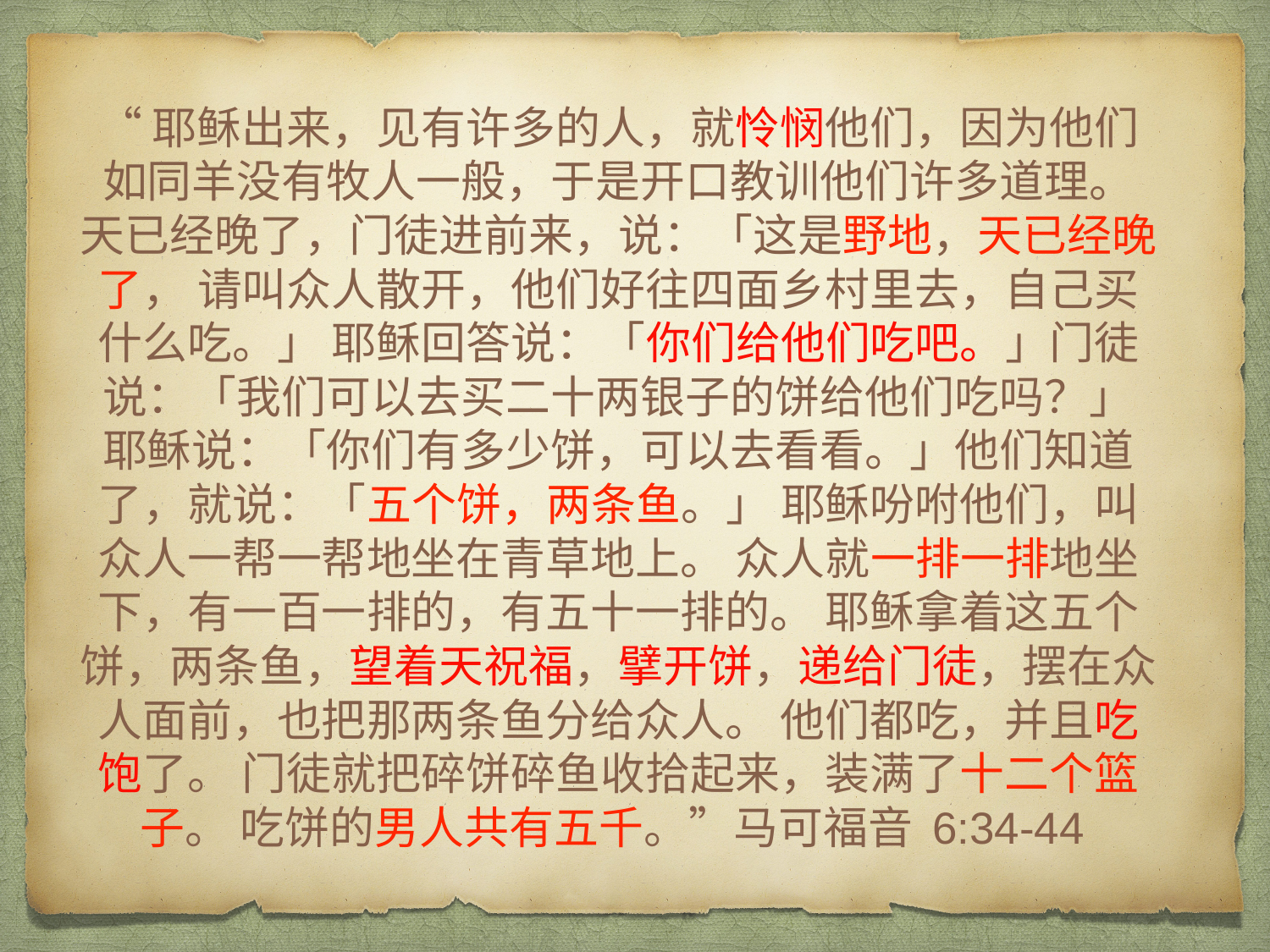

# “耶稣出来，见有许多的人，就怜悯他们，因为他们如同羊没有牧人一般，于是开口教训他们许多道理。 天已经晚了，门徒进前来，说：「这是野地，天已经晚了， 请叫众人散开，他们好往四面乡村里去，自己买什么吃。」 耶稣回答说：「你们给他们吃吧。」门徒说：「我们可以去买二十两银子的饼给他们吃吗？」 耶稣说：「你们有多少饼，可以去看看。」他们知道了，就说：「五个饼，两条鱼。」 耶稣吩咐他们，叫众人一帮一帮地坐在青草地上。 众人就一排一排地坐下，有一百一排的，有五十一排的。 耶稣拿着这五个饼，两条鱼，望着天祝福，擘开饼，递给门徒，摆在众人面前，也把那两条鱼分给众人。 他们都吃，并且吃饱了。 门徒就把碎饼碎鱼收拾起来，装满了十二个篮子。 吃饼的男人共有五千。”马可福音 6:34-44